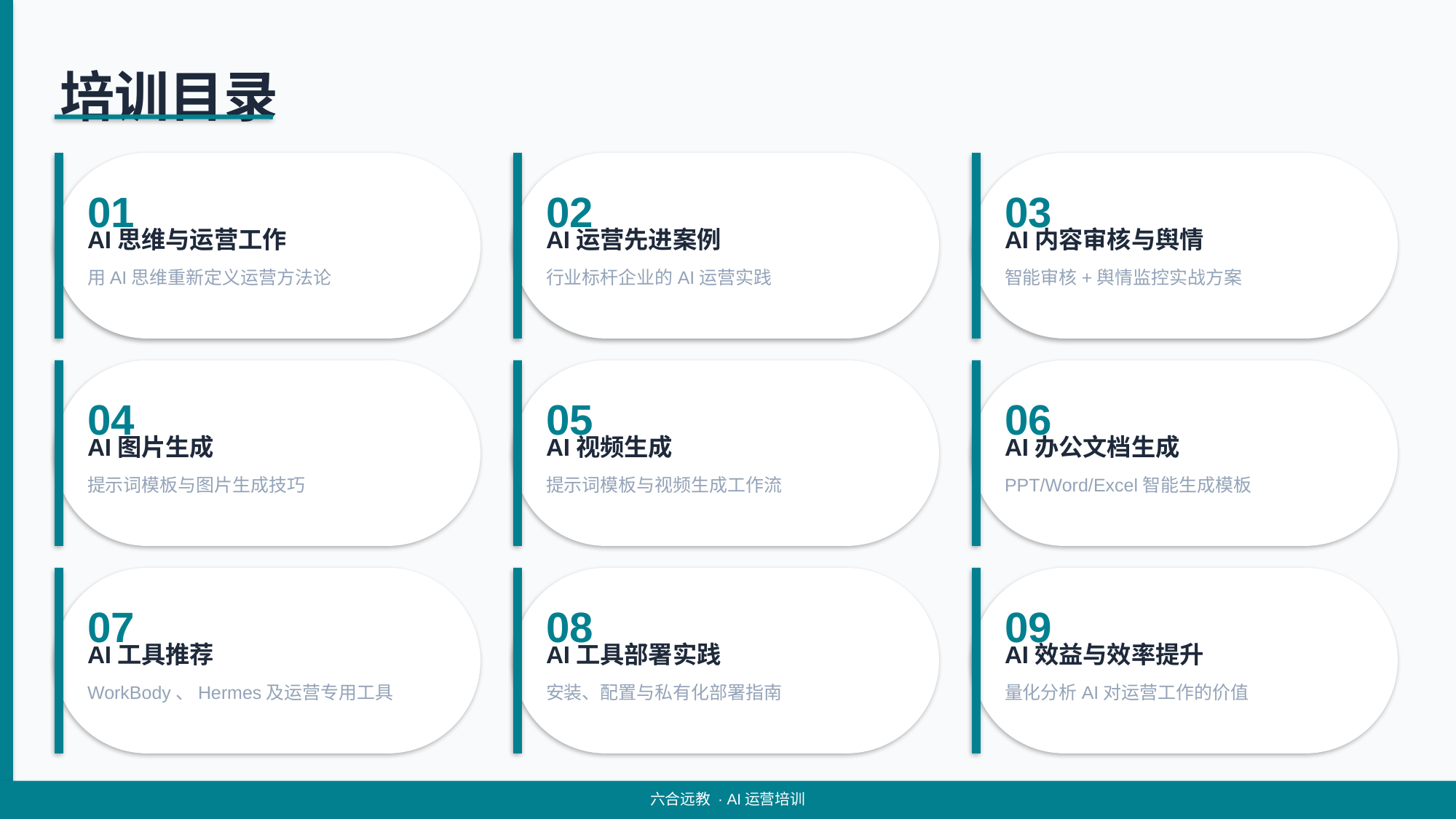

培训目录

01
02
03
AI思维与运营工作
AI运营先进案例
AI内容审核与舆情
用AI思维重新定义运营方法论
行业标杆企业的AI运营实践
智能审核+舆情监控实战方案

04
05
06
AI图片生成
AI视频生成
AI办公文档生成
提示词模板与图片生成技巧
提示词模板与视频生成工作流
PPT/Word/Excel智能生成模板

07
08
09
AI工具推荐
AI工具部署实践
AI效益与效率提升
WorkBody、Hermes及运营专用工具
安装、配置与私有化部署指南
量化分析AI对运营工作的价值

六合远教 · AI运营培训